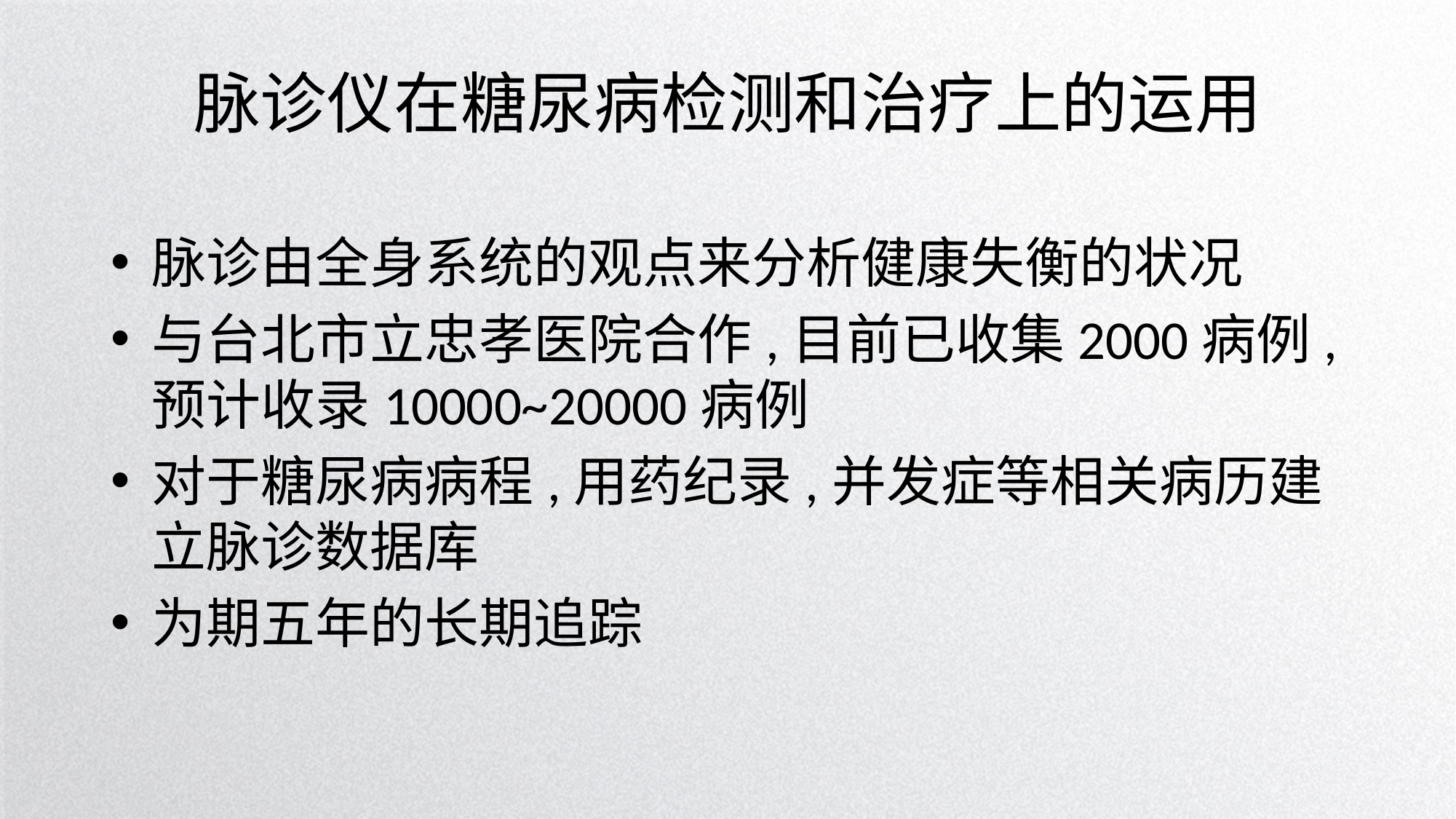

# 脉诊仪在糖尿病检测和治疗上的运用
脉诊由全身系统的观点来分析健康失衡的状况
与台北市立忠孝医院合作,目前已收集2000病例,预计收录10000~20000病例
对于糖尿病病程,用药纪录,并发症等相关病历建立脉诊数据库
为期五年的长期追踪